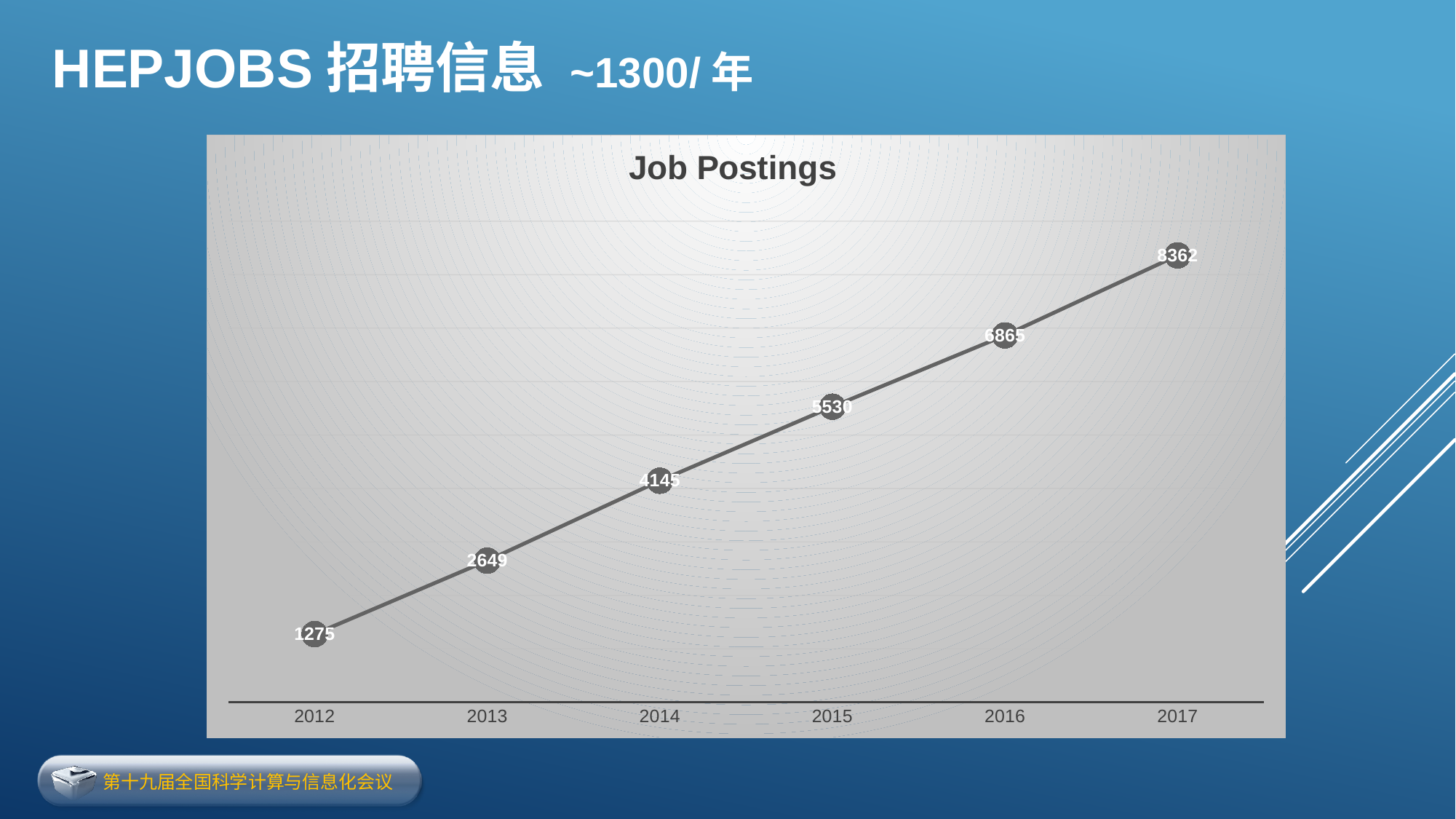

# HEPjobs招聘信息 ~1300/年

### Chart: Job Postings

| Category | Job Posting |
|---|---|
| 2012 | 1275.0 |
| 2013 | 2649.0 |
| 2014 | 4145.0 |
| 2015 | 5530.0 |
| 2016 | 6865.0 |
| 2017 | 8362.0 |